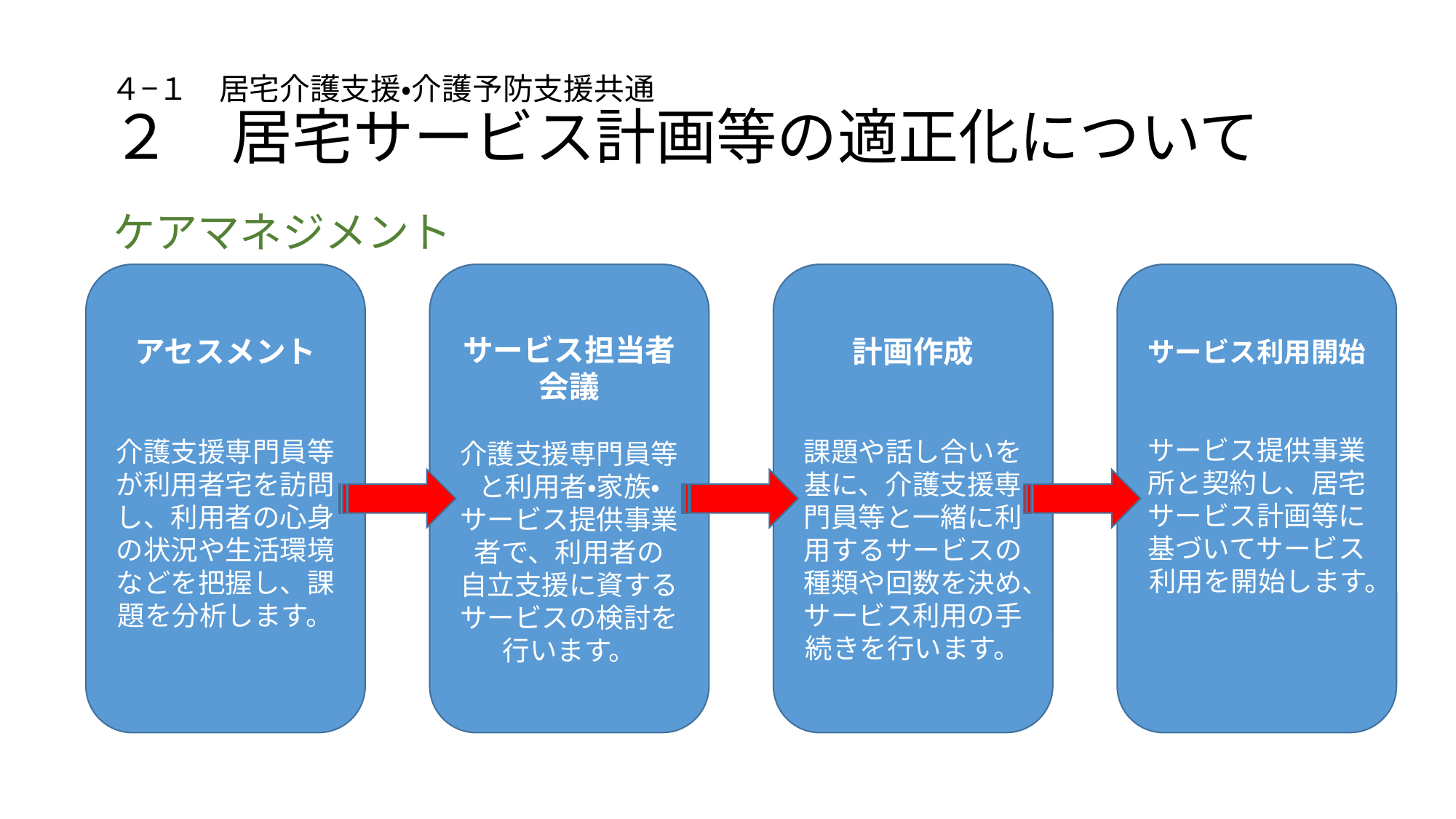

# ４−１　居宅介護支援・介護予防支援共通 ２　居宅サービス計画等の適正化について
ケアマネジメント

アセスメント

介護支援専門員等が利用者宅を訪問し、利用者の心身の状況や生活環境などを把握し、課題を分析します。

計画作成

課題や話し合いを基に、介護支援専門員等と一緒に利用するサービスの種類や回数を決め、サービス利用の手続きを行います。
サービス利用開始

サービス提供事業所と契約し、居宅サービス計画等に基づいてサービス利用を開始します。

サービス担当者会議

介護支援専門員等と利用者・家族・サービス提供事業者で、利用者の
自立支援に資するサービスの検討を行います。